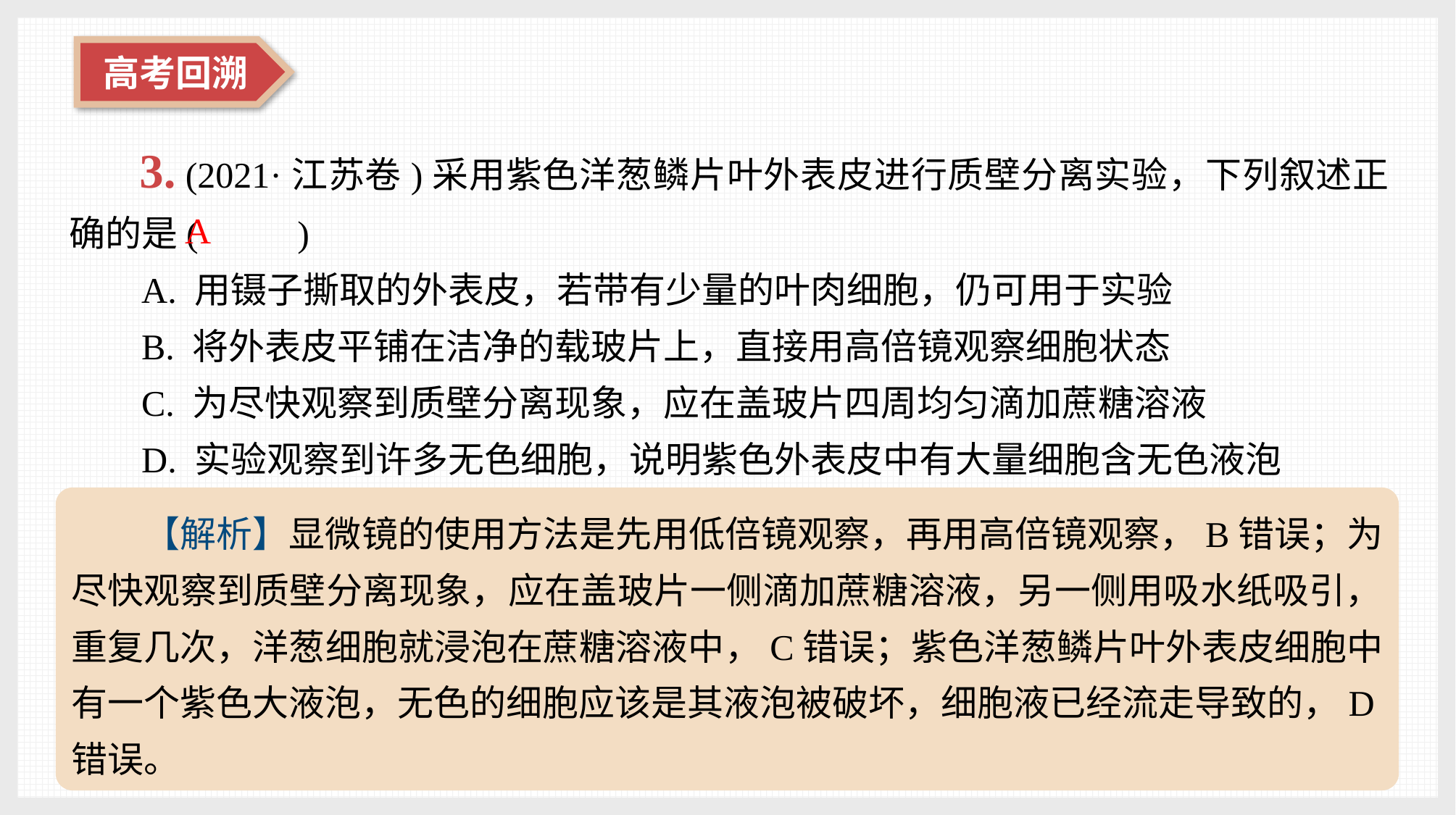

3. (2021·江苏卷)采用紫色洋葱鳞片叶外表皮进行质壁分离实验，下列叙述正确的是(　 　)
A. 用镊子撕取的外表皮，若带有少量的叶肉细胞，仍可用于实验
B. 将外表皮平铺在洁净的载玻片上，直接用高倍镜观察细胞状态
C. 为尽快观察到质壁分离现象，应在盖玻片四周均匀滴加蔗糖溶液
D. 实验观察到许多无色细胞，说明紫色外表皮中有大量细胞含无色液泡
A
【解析】显微镜的使用方法是先用低倍镜观察，再用高倍镜观察，B错误；为尽快观察到质壁分离现象，应在盖玻片一侧滴加蔗糖溶液，另一侧用吸水纸吸引，重复几次，洋葱细胞就浸泡在蔗糖溶液中，C错误；紫色洋葱鳞片叶外表皮细胞中有一个紫色大液泡，无色的细胞应该是其液泡被破坏，细胞液已经流走导致的，D错误。